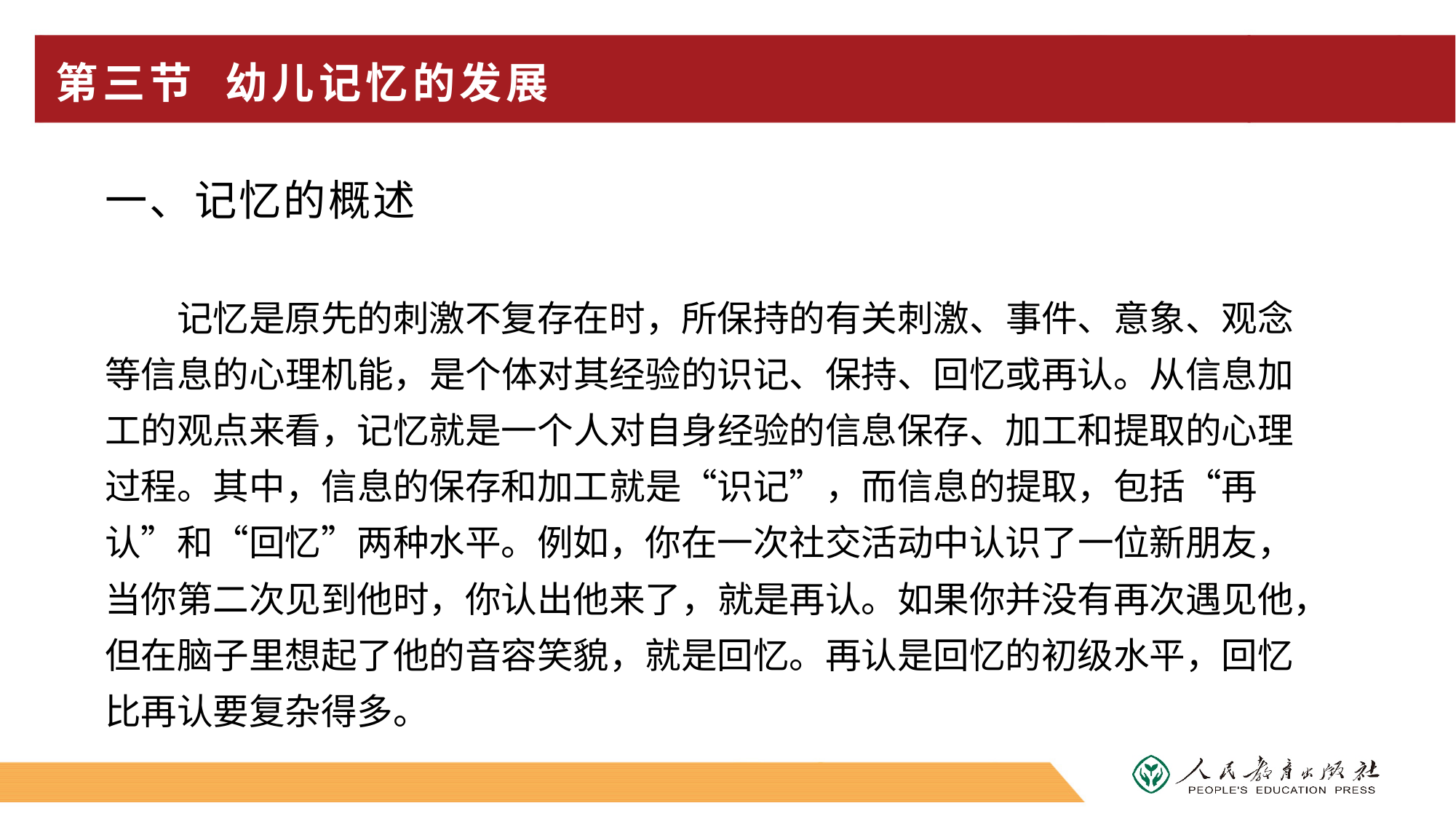

# 第三节  幼儿记忆的发展
一、记忆的概述
记忆是原先的刺激不复存在时，所保持的有关刺激、事件、意象、观念等信息的心理机能，是个体对其经验的识记、保持、回忆或再认。从信息加工的观点来看，记忆就是一个人对自身经验的信息保存、加工和提取的心理过程。其中，信息的保存和加工就是“识记”，而信息的提取，包括“再认”和“回忆”两种水平。例如，你在一次社交活动中认识了一位新朋友，当你第二次见到他时，你认出他来了，就是再认。如果你并没有再次遇见他，但在脑子里想起了他的音容笑貌，就是回忆。再认是回忆的初级水平，回忆比再认要复杂得多。